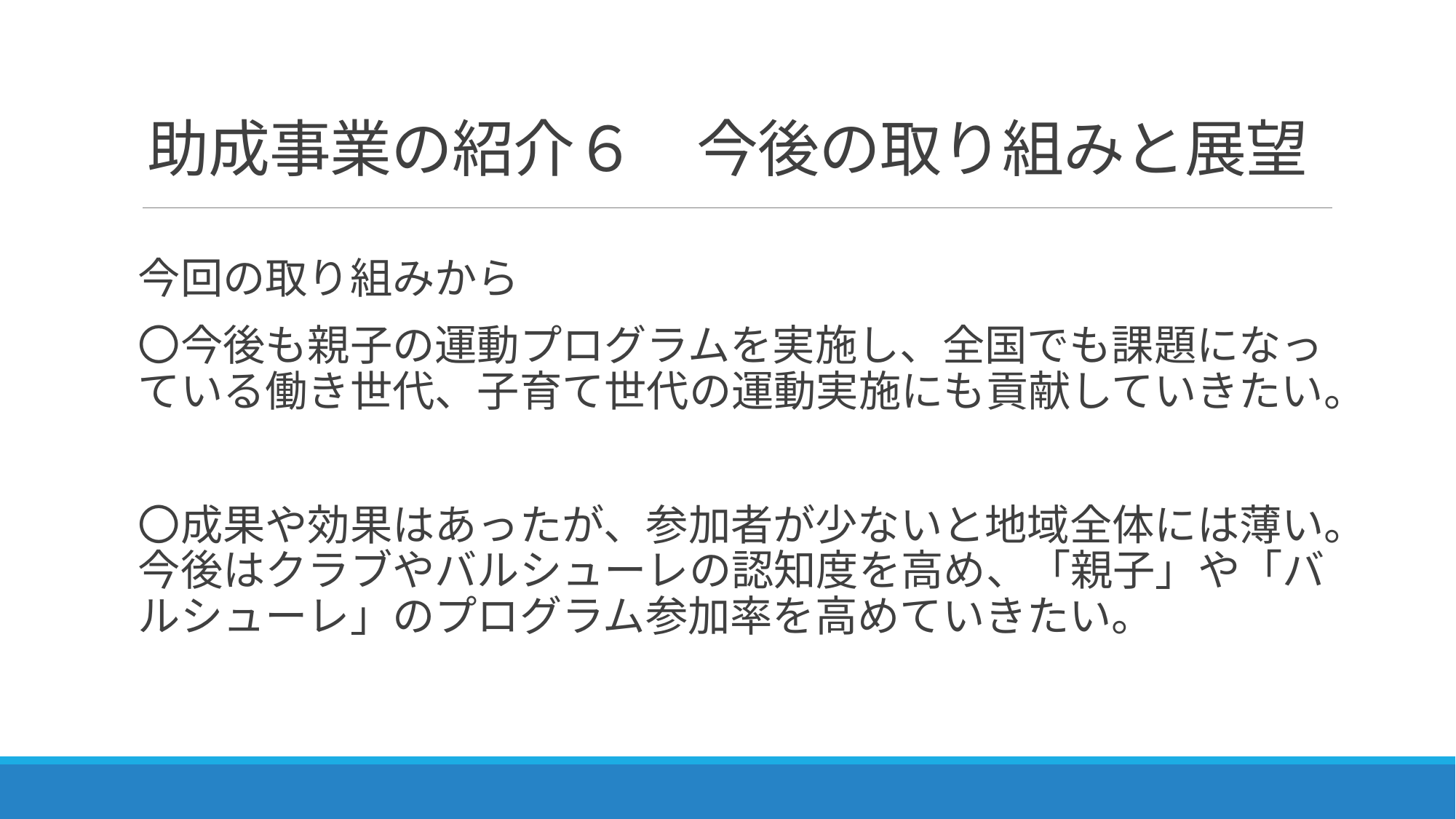

# 助成事業の紹介６　今後の取り組みと展望
今回の取り組みから
〇今後も親子の運動プログラムを実施し、全国でも課題になっている働き世代、子育て世代の運動実施にも貢献していきたい。

〇成果や効果はあったが、参加者が少ないと地域全体には薄い。今後はクラブやバルシューレの認知度を高め、「親子」や「バルシューレ」のプログラム参加率を高めていきたい。